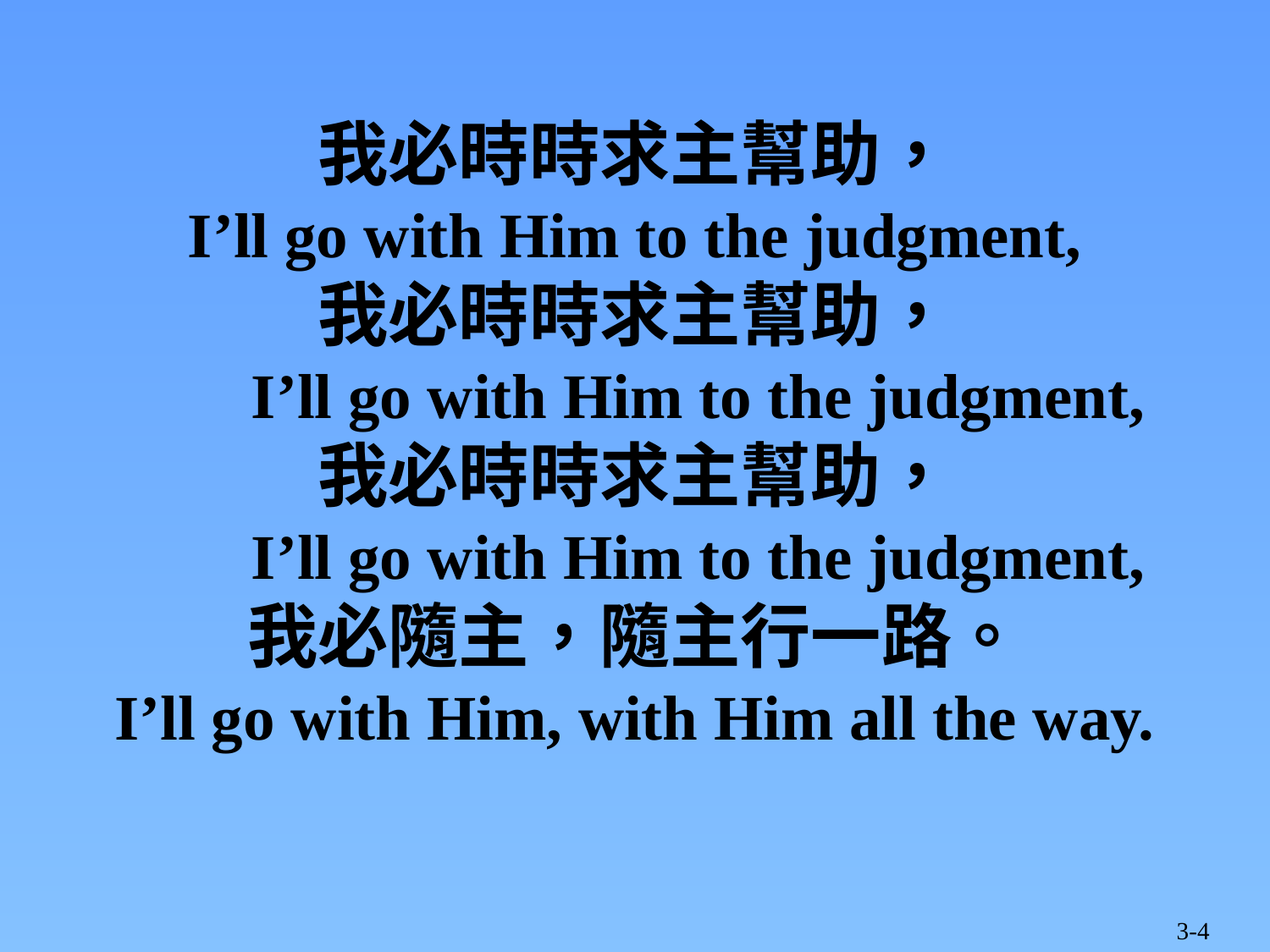

# 我必時時求主幫助， I’ll go with Him to the judgment, 我必時時求主幫助， I’ll go with Him to the judgment, 我必時時求主幫助， I’ll go with Him to the judgment, 我必隨主，隨主行一路。 I’ll go with Him, with Him all the way.
3-4